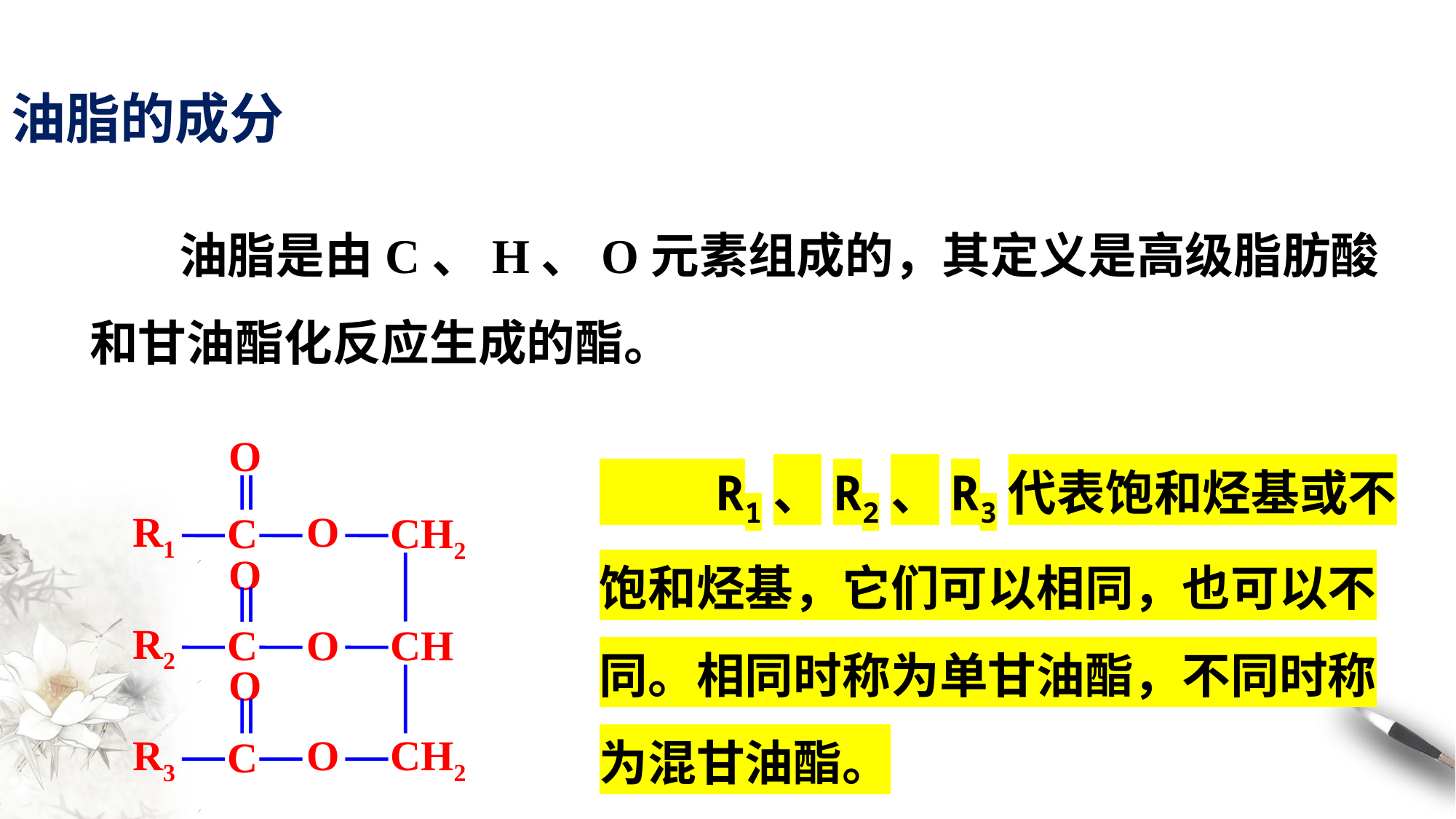

油脂的成分
       油脂是由C、H、O元素组成的，其定义是高级脂肪酸和甘油酯化反应生成的酯。
 O

R1
 O
C
CH2

 O

R2
C
 O
CH

 O

R3
 O
CH2
C

    R1、R2、R3代表饱和烃基或不饱和烃基，它们可以相同，也可以不同。相同时称为单甘油酯，不同时称为混甘油酯。